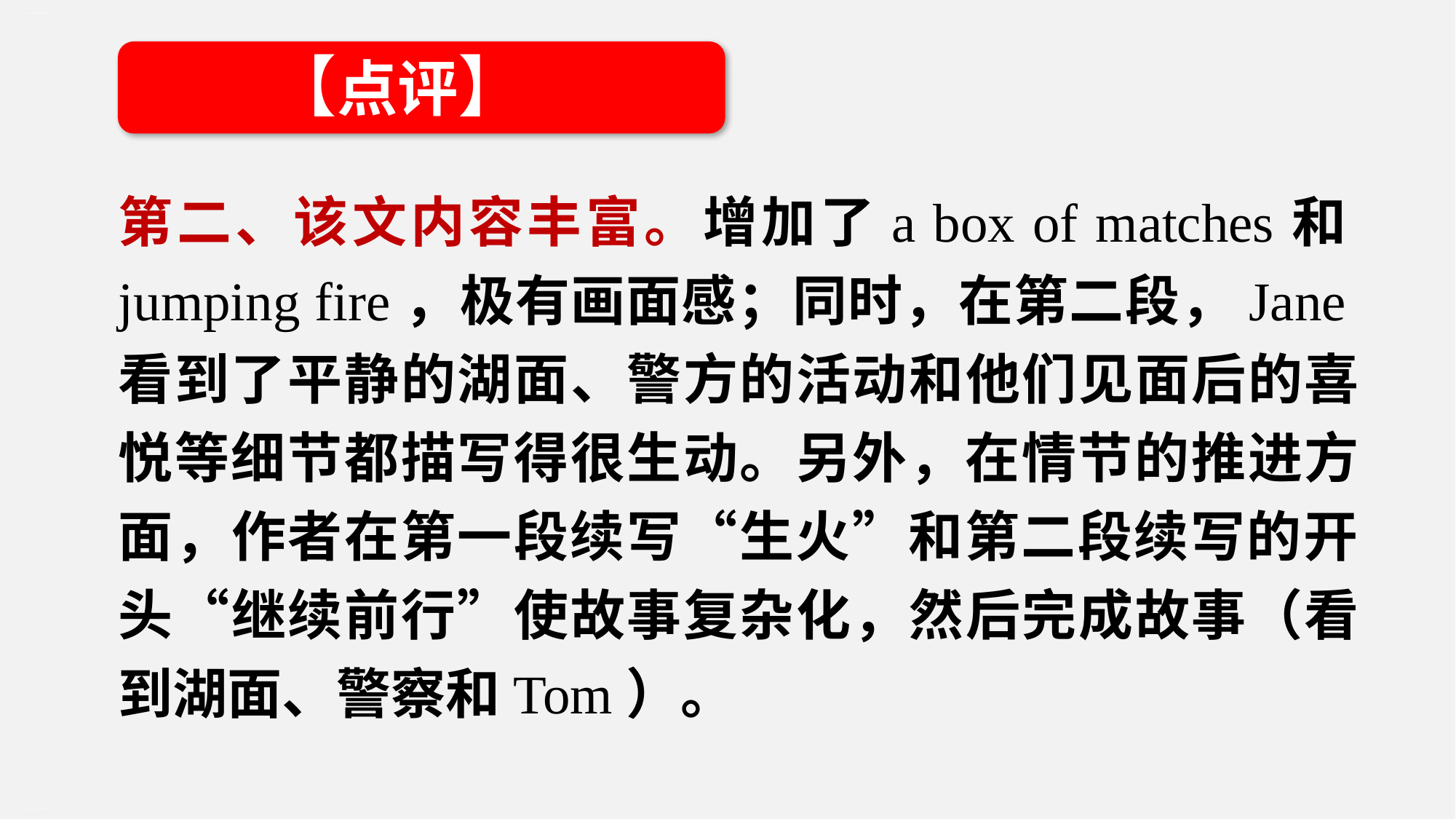

高考新题型“读后续写”英文教学公开课(共42张PPT)

【点评】
第二、该文内容丰富。增加了a box of matches和jumping fire，极有画面感；同时，在第二段，Jane看到了平静的湖面、警方的活动和他们见面后的喜悦等细节都描写得很生动。另外，在情节的推进方面，作者在第一段续写“生火”和第二段续写的开头“继续前行”使故事复杂化，然后完成故事（看到湖面、警察和Tom）。
高考新题型“读后续写”英文教学公开课(共42张PPT)